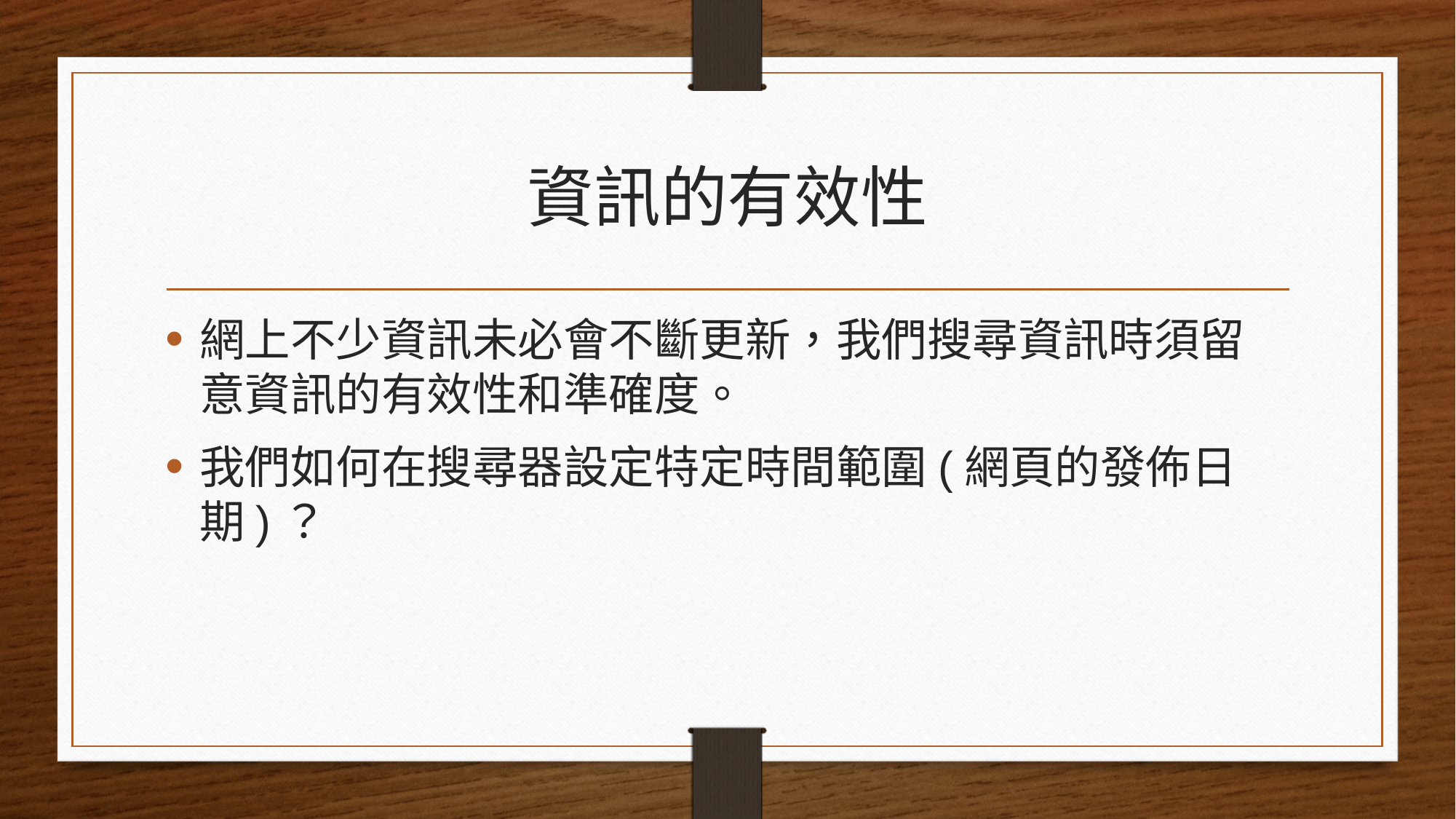

# 資訊的有效性
網上不少資訊未必會不斷更新，我們搜尋資訊時須留意資訊的有效性和準確度。
我們如何在搜尋器設定特定時間範圍(網頁的發佈日期)？